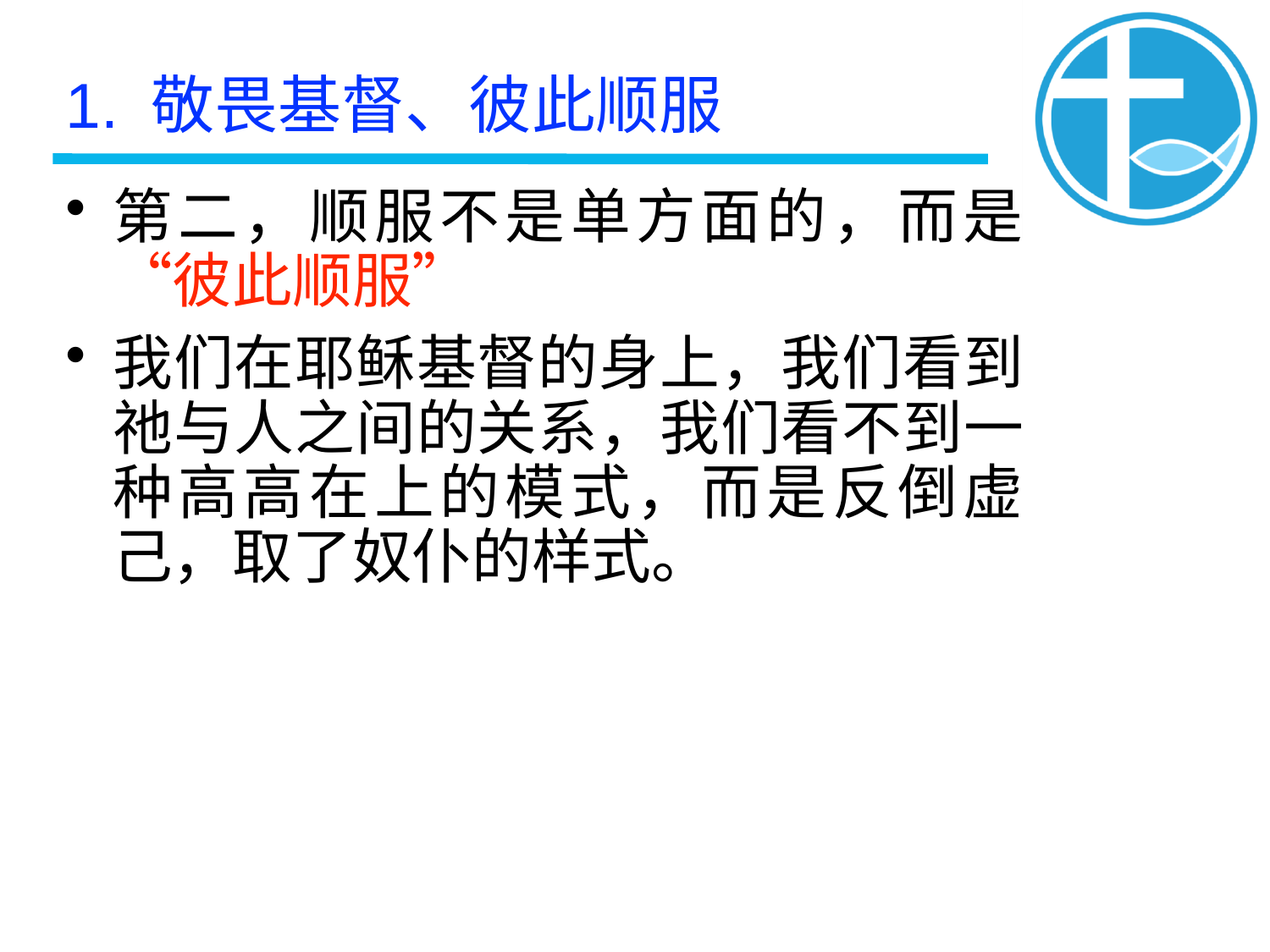

1. 敬畏基督、彼此顺服
第二，顺服不是单方面的，而是“彼此顺服”
我们在耶稣基督的身上，我们看到祂与人之间的关系，我们看不到一种高高在上的模式，而是反倒虚己，取了奴仆的样式。